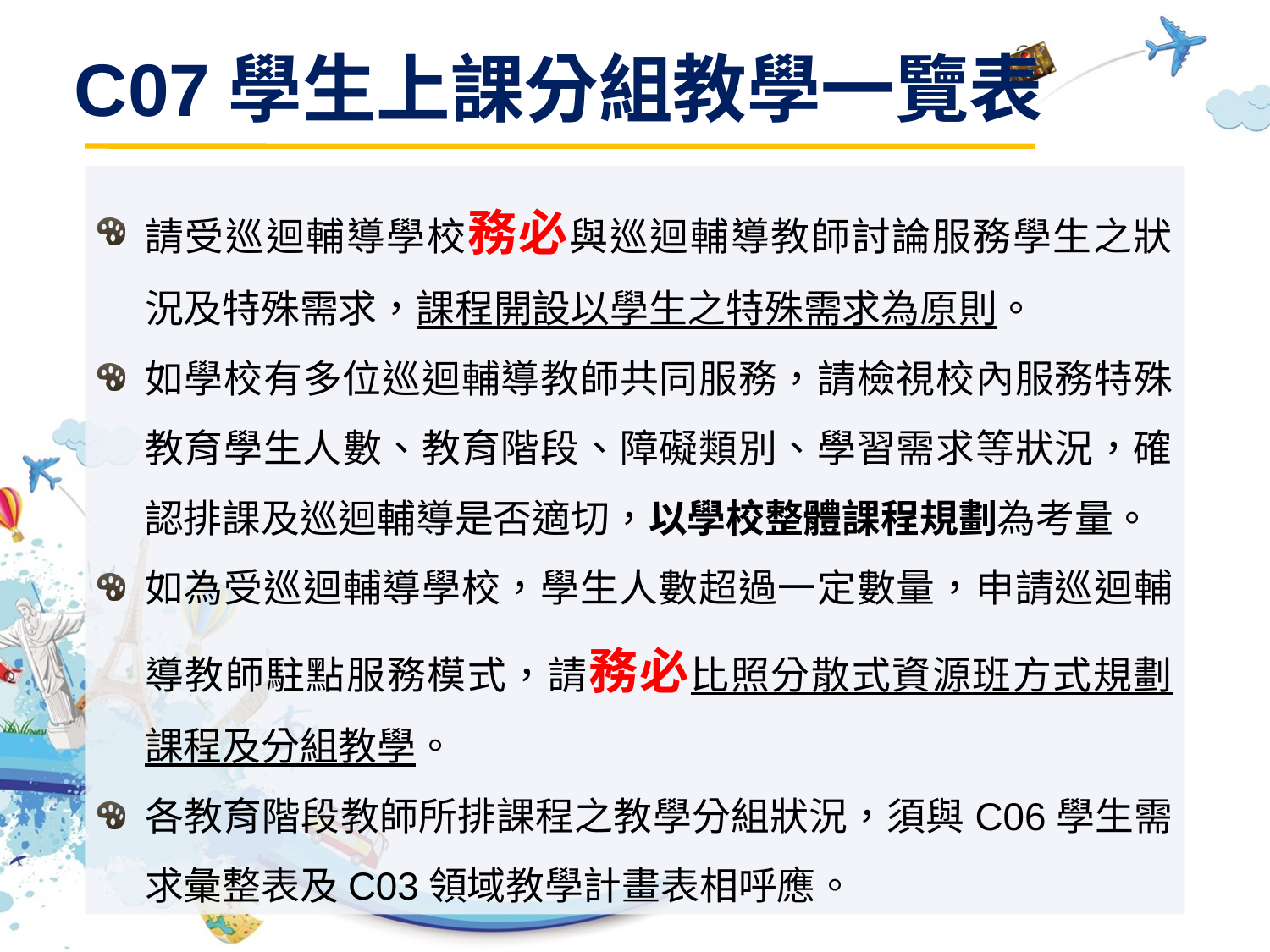

C07學生上課分組教學一覽表
請受巡迴輔導學校務必與巡迴輔導教師討論服務學生之狀況及特殊需求，課程開設以學生之特殊需求為原則。
如學校有多位巡迴輔導教師共同服務，請檢視校內服務特殊教育學生人數、教育階段、障礙類別、學習需求等狀況，確認排課及巡迴輔導是否適切，以學校整體課程規劃為考量。
如為受巡迴輔導學校，學生人數超過一定數量，申請巡迴輔導教師駐點服務模式，請務必比照分散式資源班方式規劃課程及分組教學。
各教育階段教師所排課程之教學分組狀況，須與C06學生需求彙整表及C03領域教學計畫表相呼應。